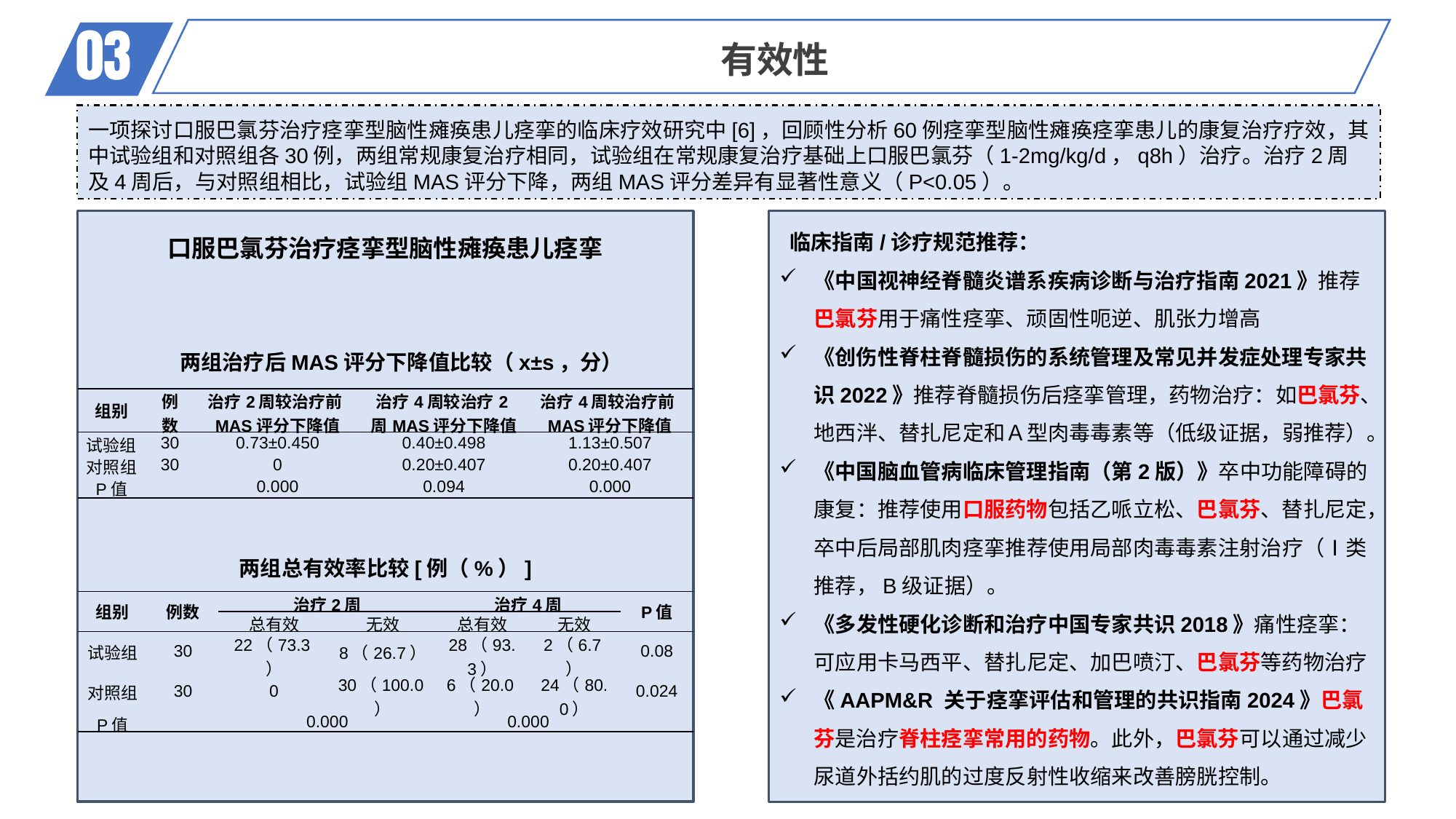

03

有效性
一项探讨口服巴氯芬治疗痉挛型脑性瘫痪患儿痉挛的临床疗效研究中[6]，回顾性分析60例痉挛型脑性瘫痪痉挛患儿的康复治疗疗效，其中试验组和对照组各30例，两组常规康复治疗相同，试验组在常规康复治疗基础上口服巴氯芬（1-2mg/kg/d，q8h）治疗。治疗2周及4周后，与对照组相比，试验组MAS评分下降，两组MAS评分差异有显著性意义（P<0.05）。

 临床指南/诊疗规范推荐：
《中国视神经脊髓炎谱系疾病诊断与治疗指南2021》推荐巴氯芬用于痛性痉挛、顽固性呃逆、肌张力增高
《创伤性脊柱脊髓损伤的系统管理及常见并发症处理专家共识2022》推荐脊髓损伤后痉挛管理，药物治疗：如巴氯芬、地西泮、替扎尼定和Ａ型肉毒毒素等（低级证据，弱推荐）。
《中国脑血管病临床管理指南（第2版）》卒中功能障碍的康复：推荐使用口服药物包括乙哌立松、巴氯芬、替扎尼定，卒中后局部肌肉痉挛推荐使用局部肉毒毒素注射治疗（Ⅰ类推荐，B级证据）。
《多发性硬化诊断和治疗中国专家共识2018》痛性痉挛：可应用卡马西平、替扎尼定、加巴喷汀、巴氯芬等药物治疗
《AAPM&R 关于痉挛评估和管理的共识指南2024》巴氯芬是治疗脊柱痉挛常用的药物。此外，巴氯芬可以通过减少尿道外括约肌的过度反射性收缩来改善膀胱控制。

口服巴氯芬治疗痉挛型脑性瘫痪患儿痉挛

两组治疗后MAS评分下降值比较（x±s，分）
| 组别 | 例数 | 治疗2周较治疗前MAS评分下降值 | 治疗4周较治疗2周MAS评分下降值 | 治疗4周较治疗前MAS评分下降值 |
| --- | --- | --- | --- | --- |
| 试验组 | 30 | 0.73±0.450 | 0.40±0.498 | 1.13±0.507 |
| 对照组 | 30 | 0 | 0.20±0.407 | 0.20±0.407 |
| P值 |  | 0.000 | 0.094 | 0.000 |
两组总有效率比较[例（%）]
| 组别 | 例数 | 治疗2周 |  | 治疗4周 |  | P值 |
| --- | --- | --- | --- | --- | --- | --- |
|  |  | 总有效 | 无效 | 总有效 | 无效 |  |
| 试验组 | 30 | 22（73.3） | 8（26.7） | 28（93.3） | 2（6.7） | 0.08 |
| 对照组 | 30 | 0 | 30（100.0） | 6（20.0） | 24（80.0） | 0.024 |
| P值 |  | 0.000 |  | 0.000 |  |  |